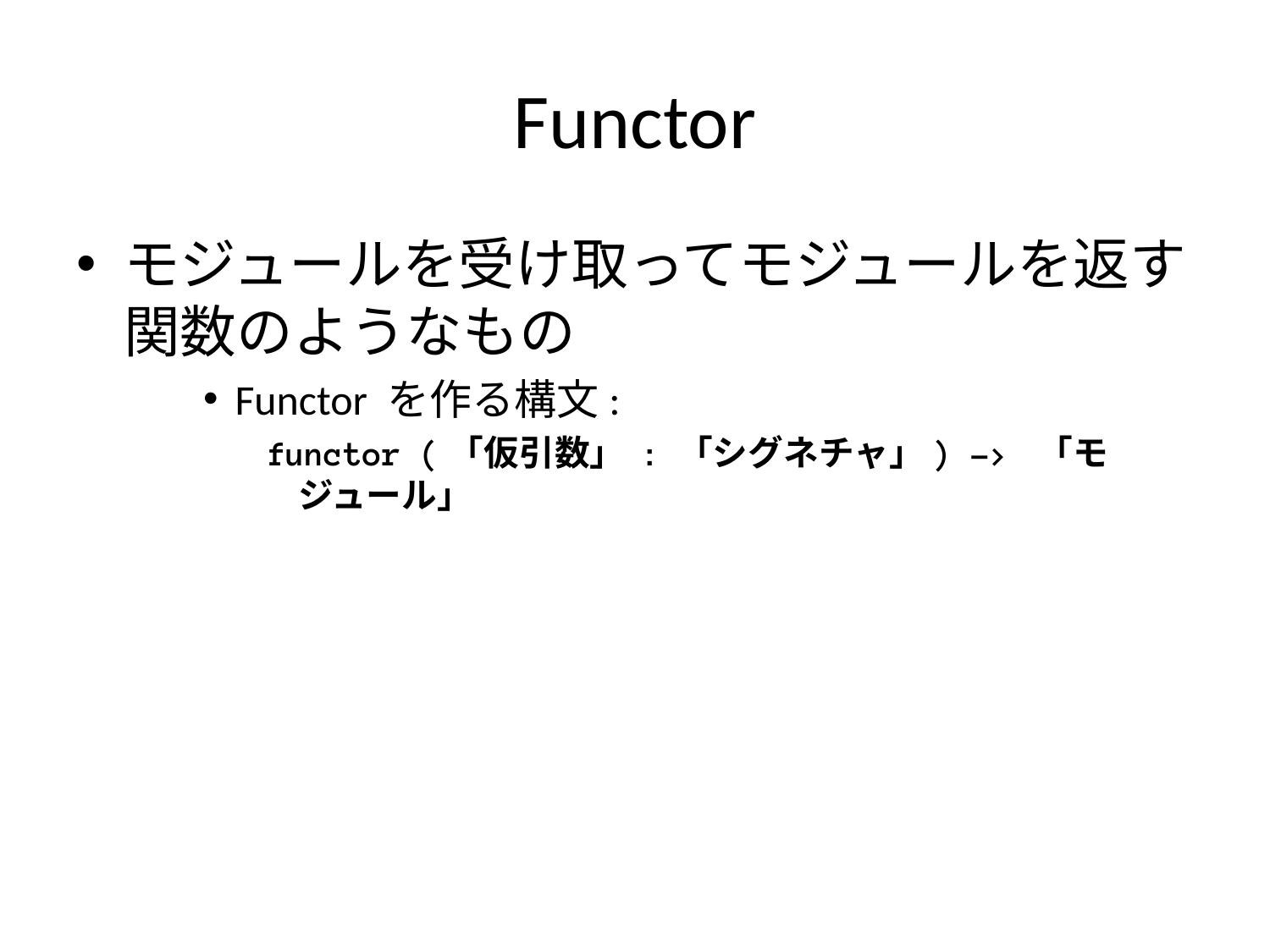

# Functor
モジュールを受け取ってモジュールを返す
関数のようなもの
Functor を作る構文:
functor (「仮引数」 : 「シグネチャ」) -> 「モジュール」